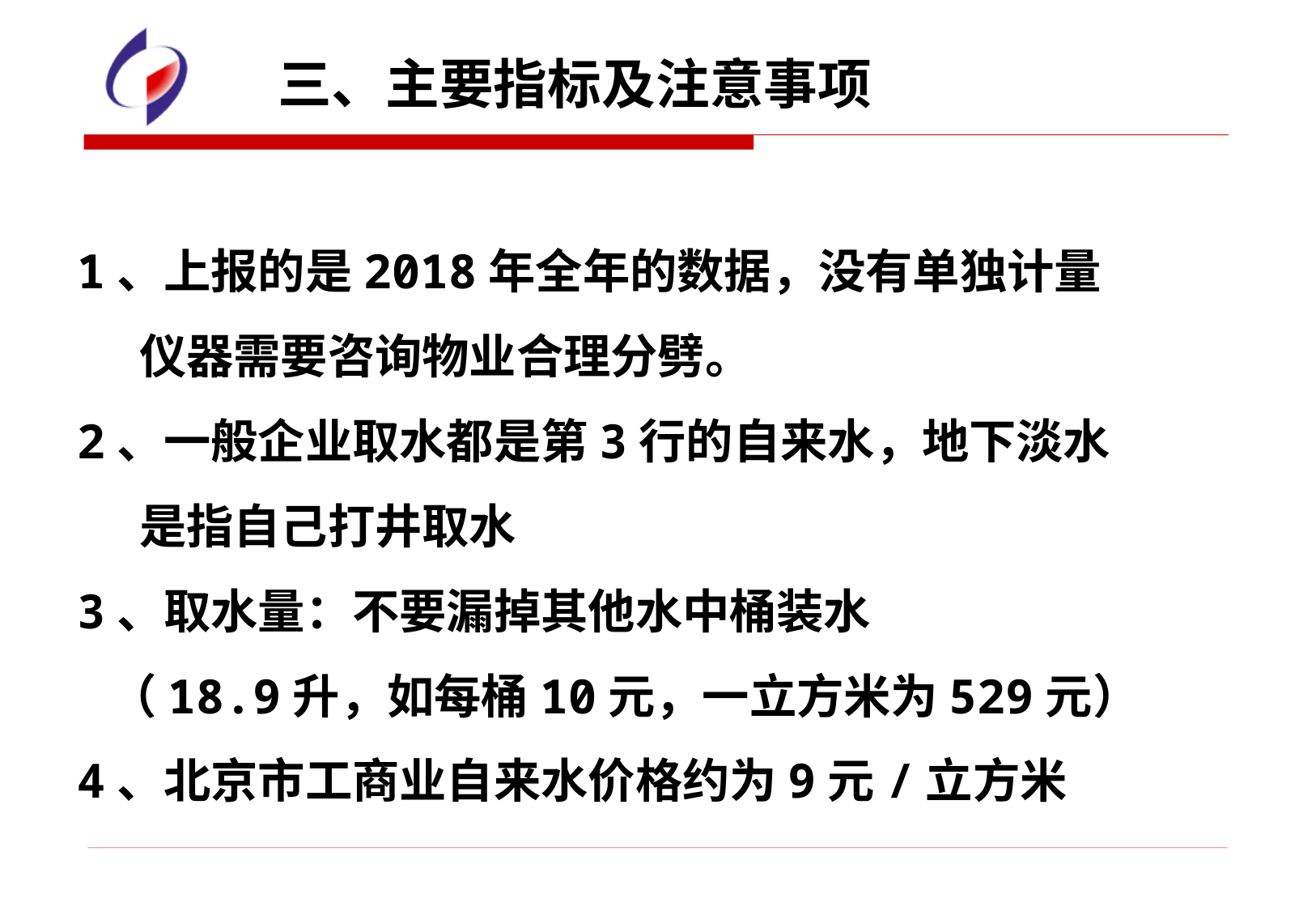

# 三、主要指标及注意事项
1、上报的是2018年全年的数据，没有单独计量仪器需要咨询物业合理分劈。
2、一般企业取水都是第3行的自来水，地下淡水是指自己打井取水
3、取水量：不要漏掉其他水中桶装水
  （18.9升，如每桶10元，一立方米为529元）
4、北京市工商业自来水价格约为9元/立方米